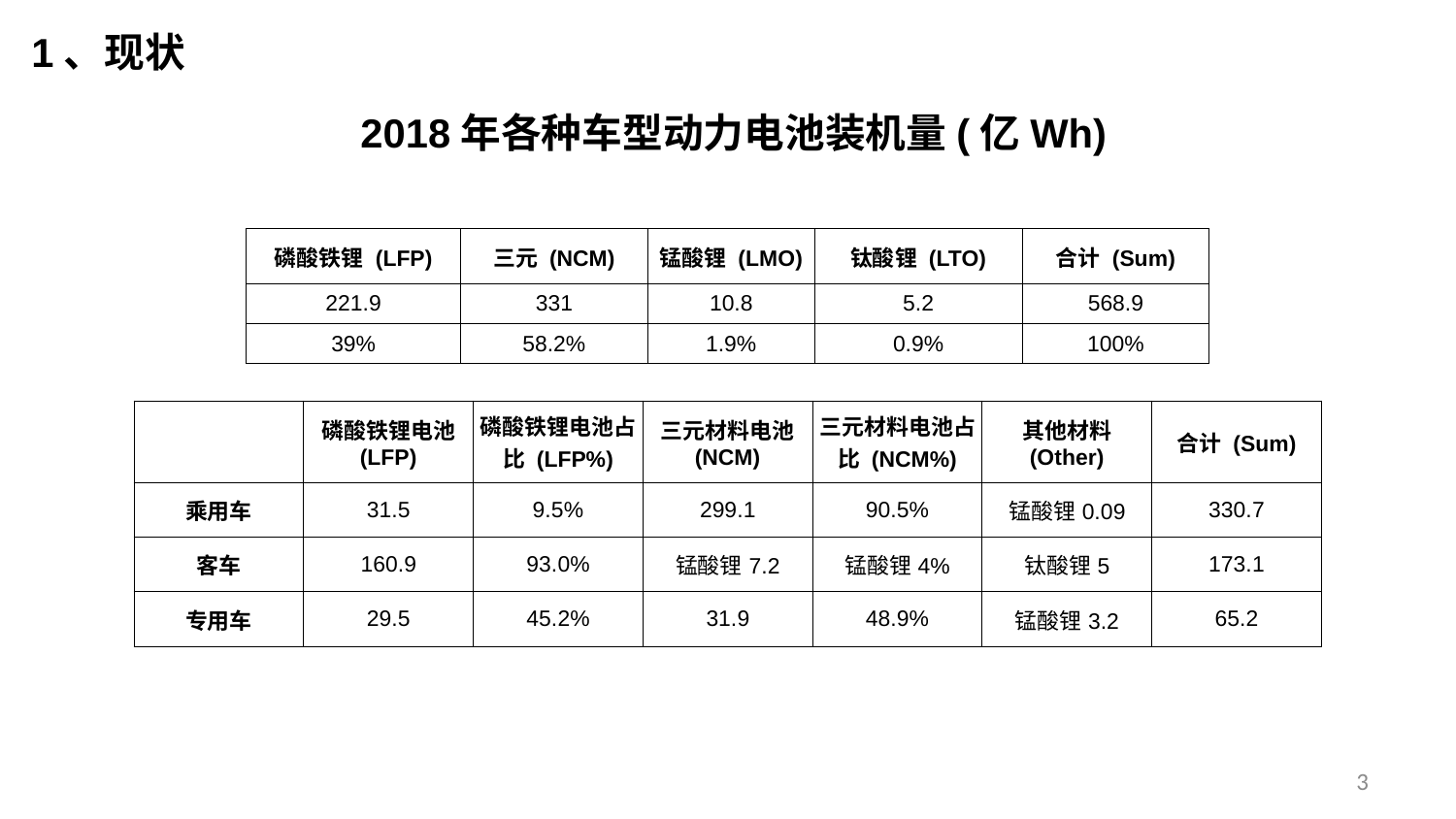

1、现状
2018年各种车型动力电池装机量(亿Wh)
| 磷酸铁锂 (LFP) | 三元 (NCM) | 锰酸锂 (LMO) | 钛酸锂 (LTO) | 合计 (Sum) |
| --- | --- | --- | --- | --- |
| 221.9 | 331 | 10.8 | 5.2 | 568.9 |
| 39% | 58.2% | 1.9% | 0.9% | 100% |
|  | 磷酸铁锂电池 (LFP) | 磷酸铁锂电池占比 (LFP%) | 三元材料电池 (NCM) | 三元材料电池占比 (NCM%) | 其他材料 (Other) | 合计 (Sum) |
| --- | --- | --- | --- | --- | --- | --- |
| 乘用车 | 31.5 | 9.5% | 299.1 | 90.5% | 锰酸锂0.09 | 330.7 |
| 客车 | 160.9 | 93.0% | 锰酸锂7.2 | 锰酸锂4% | 钛酸锂5 | 173.1 |
| 专用车 | 29.5 | 45.2% | 31.9 | 48.9% | 锰酸锂3.2 | 65.2 |
3